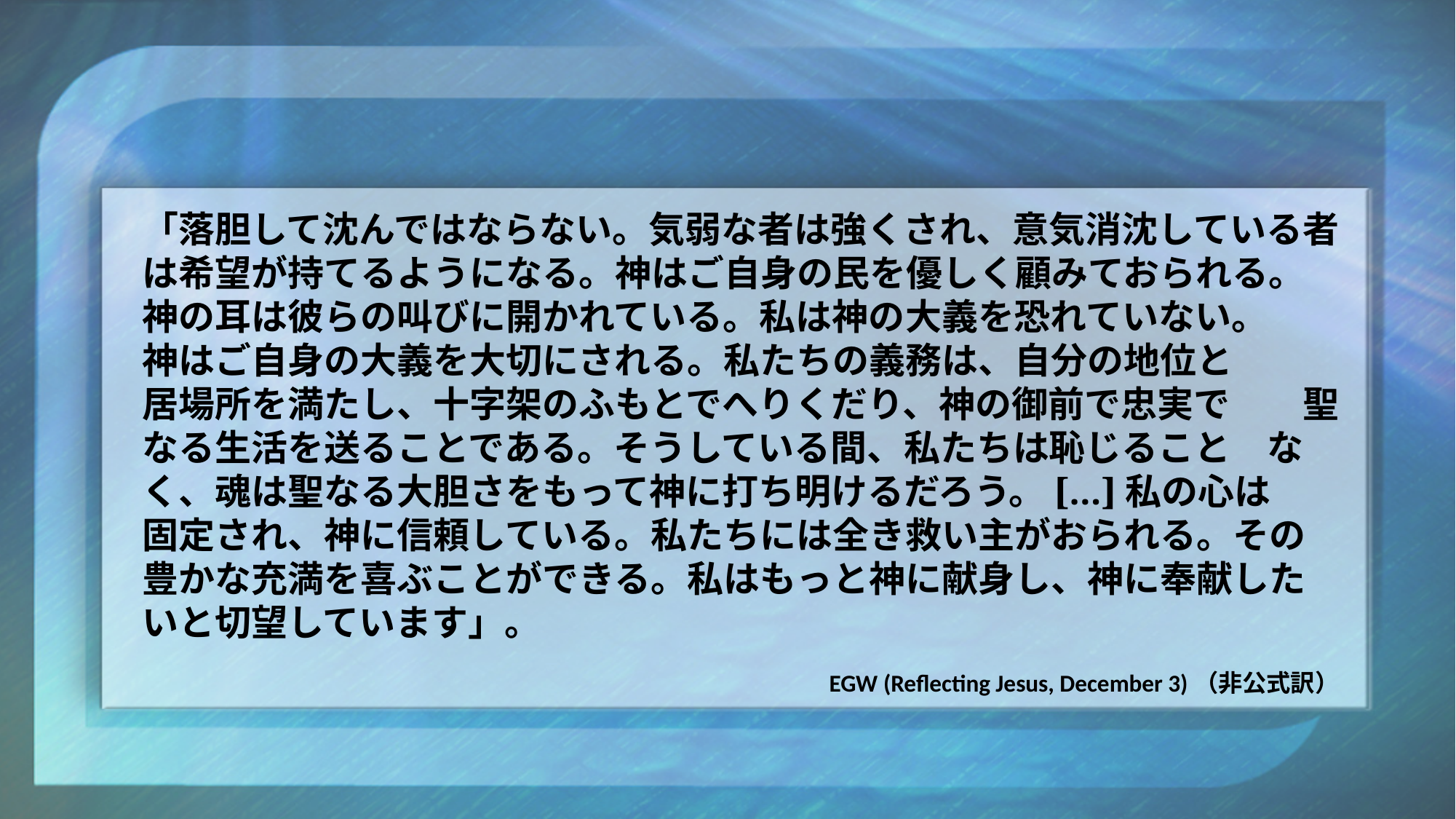

「落胆して沈んではならない。気弱な者は強くされ、意気消沈している者は希望が持てるようになる。神はご自身の民を優しく顧みておられる。神の耳は彼らの叫びに開かれている。私は神の大義を恐れていない。　神はご自身の大義を大切にされる。私たちの義務は、自分の地位と　　居場所を満たし、十字架のふもとでへりくだり、神の御前で忠実で　　聖なる生活を送ることである。そうしている間、私たちは恥じること　なく、魂は聖なる大胆さをもって神に打ち明けるだろう。[...]私の心は　固定され、神に信頼している。私たちには全き救い主がおられる。その豊かな充満を喜ぶことができる。私はもっと神に献身し、神に奉献したいと切望しています」。
EGW (Reflecting Jesus, December 3)（非公式訳）